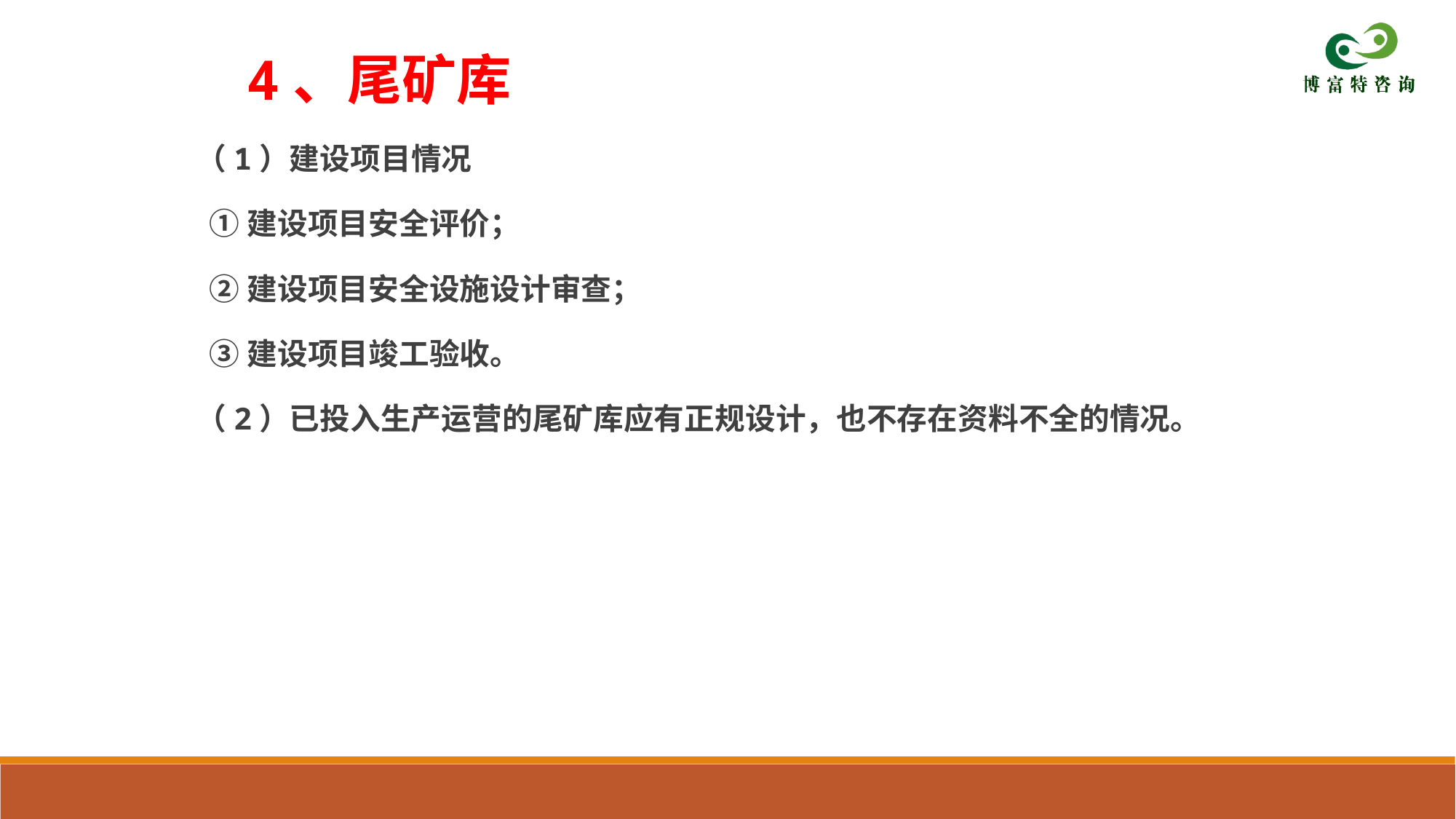

4、尾矿库
 （1）建设项目情况
    ①建设项目安全评价；
    ②建设项目安全设施设计审查；
    ③建设项目竣工验收。
 （2）已投入生产运营的尾矿库应有正规设计，也不存在资料不全的情况。